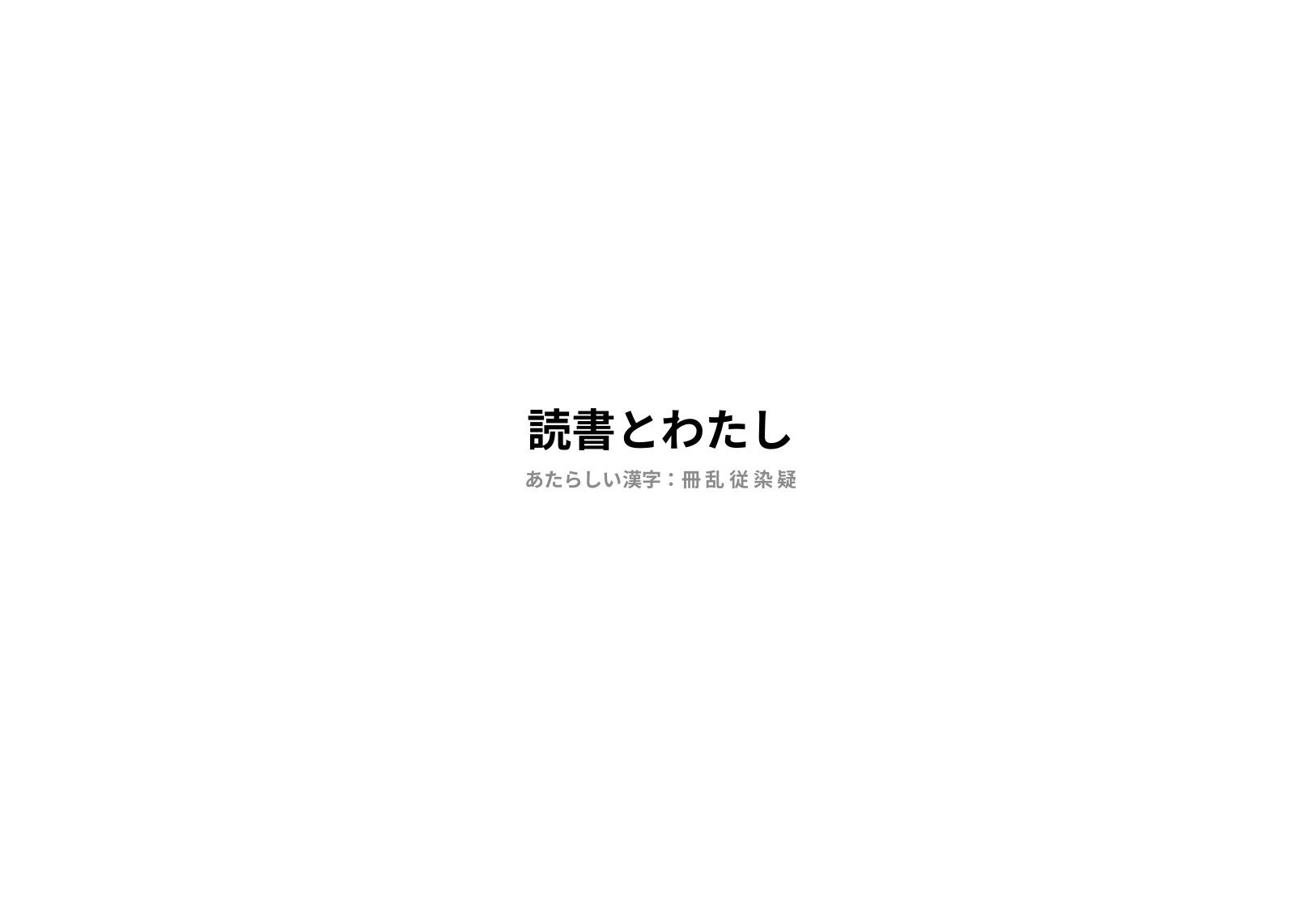

# 読書とわたし
あたらしい漢字：冊 乱 従 染 疑